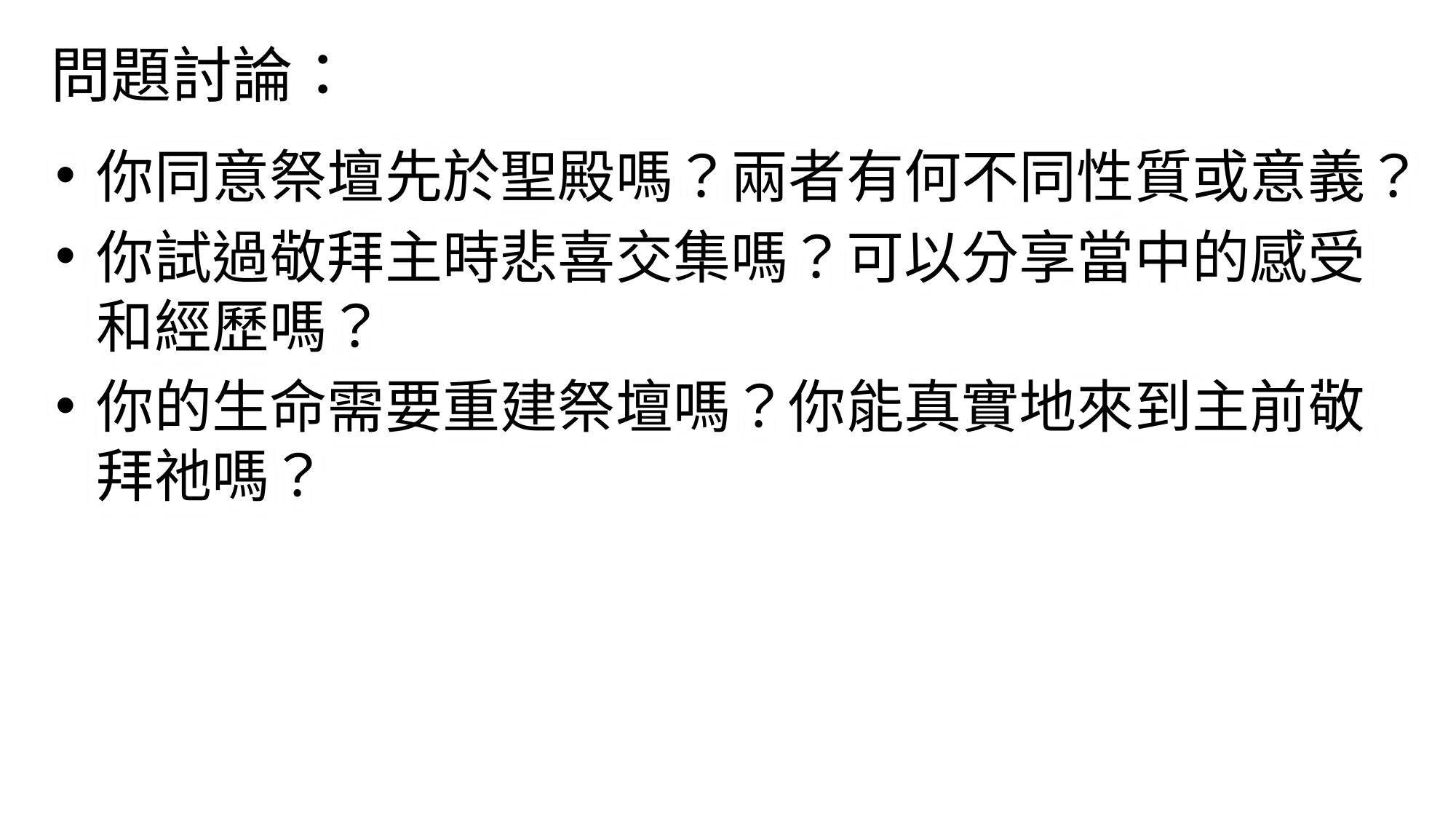

問題討論：
你同意祭壇先於聖殿嗎？兩者有何不同性質或意義？
你試過敬拜主時悲喜交集嗎？可以分享當中的感受和經歷嗎？
你的生命需要重建祭壇嗎？你能真實地來到主前敬拜祂嗎？